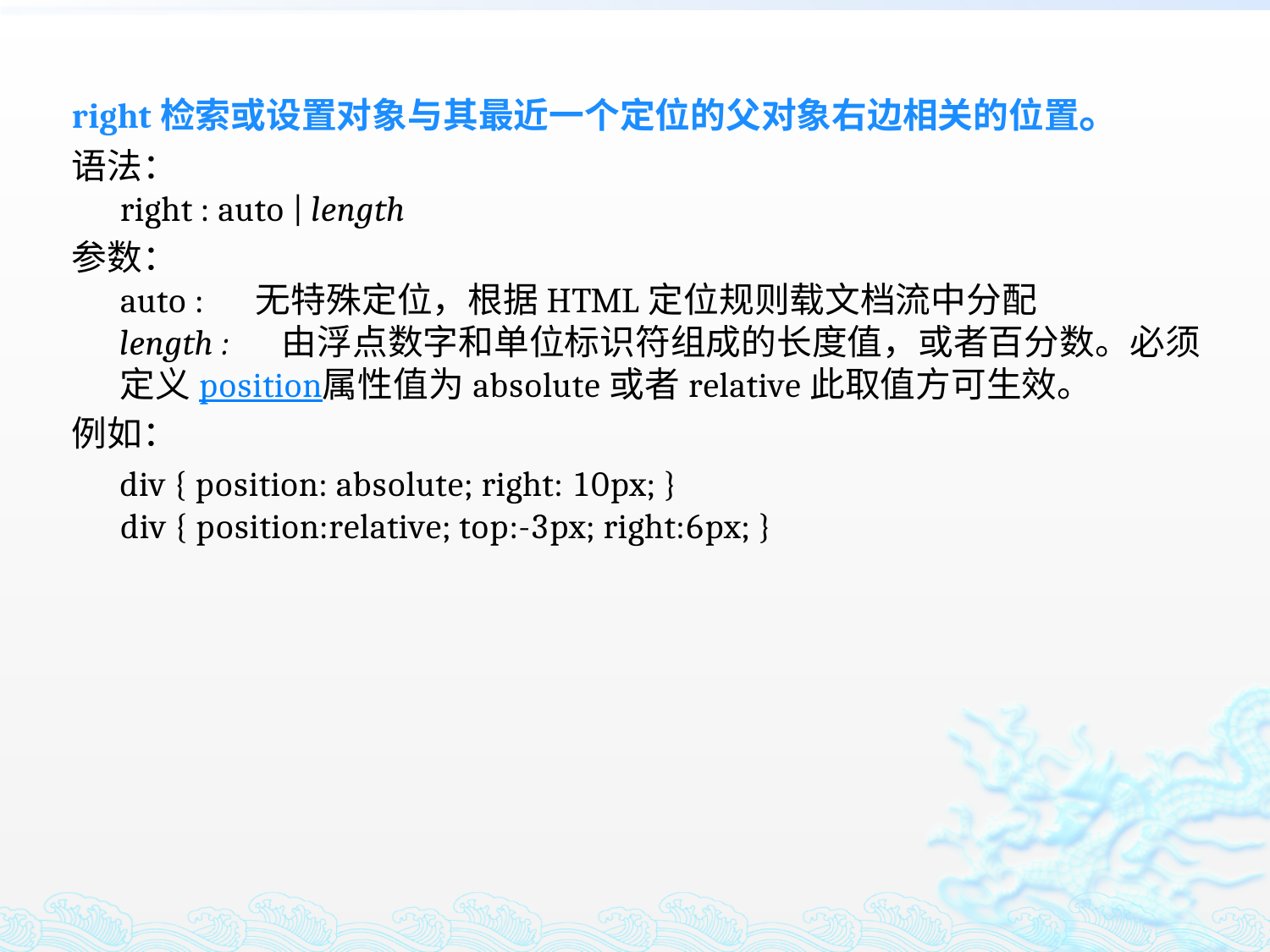

right检索或设置对象与其最近一个定位的父对象右边相关的位置。
语法：
right : auto | length
参数：
auto : 　无特殊定位，根据HTML定位规则载文档流中分配
length : 　由浮点数字和单位标识符组成的长度值，或者百分数。必须定义position属性值为absolute或者relative此取值方可生效。
例如：
      div { position: absolute; right: 10px; }
div { position:relative; top:-3px; right:6px; }